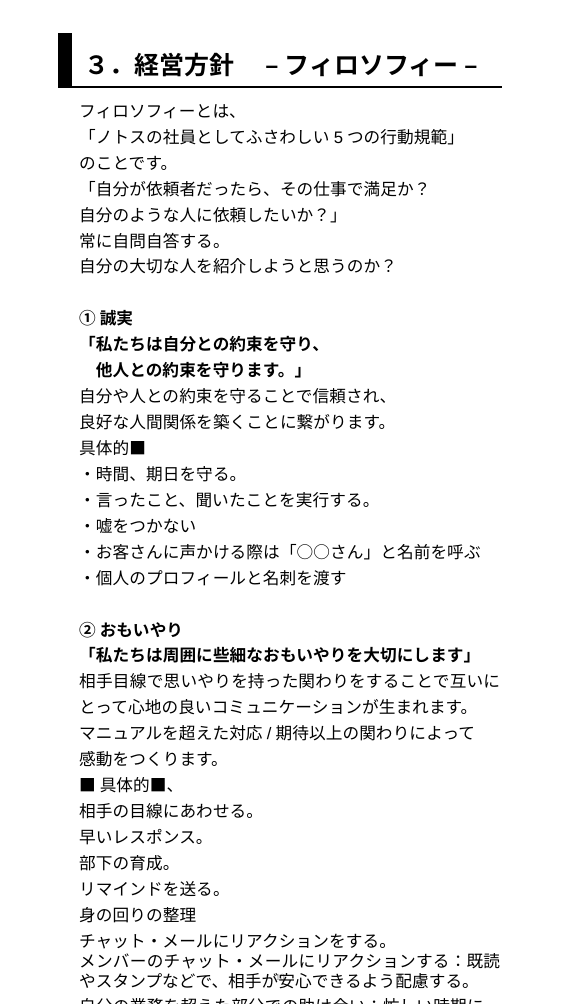

３．経営方針　 – フィロソフィー –
フィロソフィーとは、
「ノトスの社員としてふさわしい5つの行動規範」
のことです。
「自分が依頼者だったら、その仕事で満足か？
自分のような人に依頼したいか？」
常に自問自答する。
自分の大切な人を紹介しようと思うのか？

①誠実
「私たちは自分との約束を守り、
　他人との約束を守ります。」
自分や人との約束を守ることで信頼され、
良好な人間関係を築くことに繋がります。
具体的■
・時間、期日を守る。
・言ったこと、聞いたことを実行する。
・嘘をつかない
・お客さんに声かける際は「○○さん」と名前を呼ぶ
・個人のプロフィールと名刺を渡す

②おもいやり
「私たちは周囲に些細なおもいやりを大切にします」
相手目線で思いやりを持った関わりをすることで互いにとって心地の良いコミュニケーションが生まれます。
マニュアルを超えた対応/期待以上の関わりによって
感動をつくります。
■具体的■、
相手の目線にあわせる。
早いレスポンス。
部下の育成。
リマインドを送る。
身の回りの整理
チャット・メールにリアクションをする。
メンバーのチャット・メールにリアクションする：既読やスタンプなどで、相手が安心できるよう配慮する。
自分の業務を超えた部分での助け合い：忙しい時期に、チーム内で助け合う文化を育てます。

両方今回初めて考えた。考えながら頭の片隅にずっとあったのは、「いうからには自分が示す必要がある」ということ。
出来ていないからこそ掲げるものでもあるかなと。

自分は悪くない⇒自分ができたことは？

⑦ものを大切に
「あることは当たり前じゃない」
10